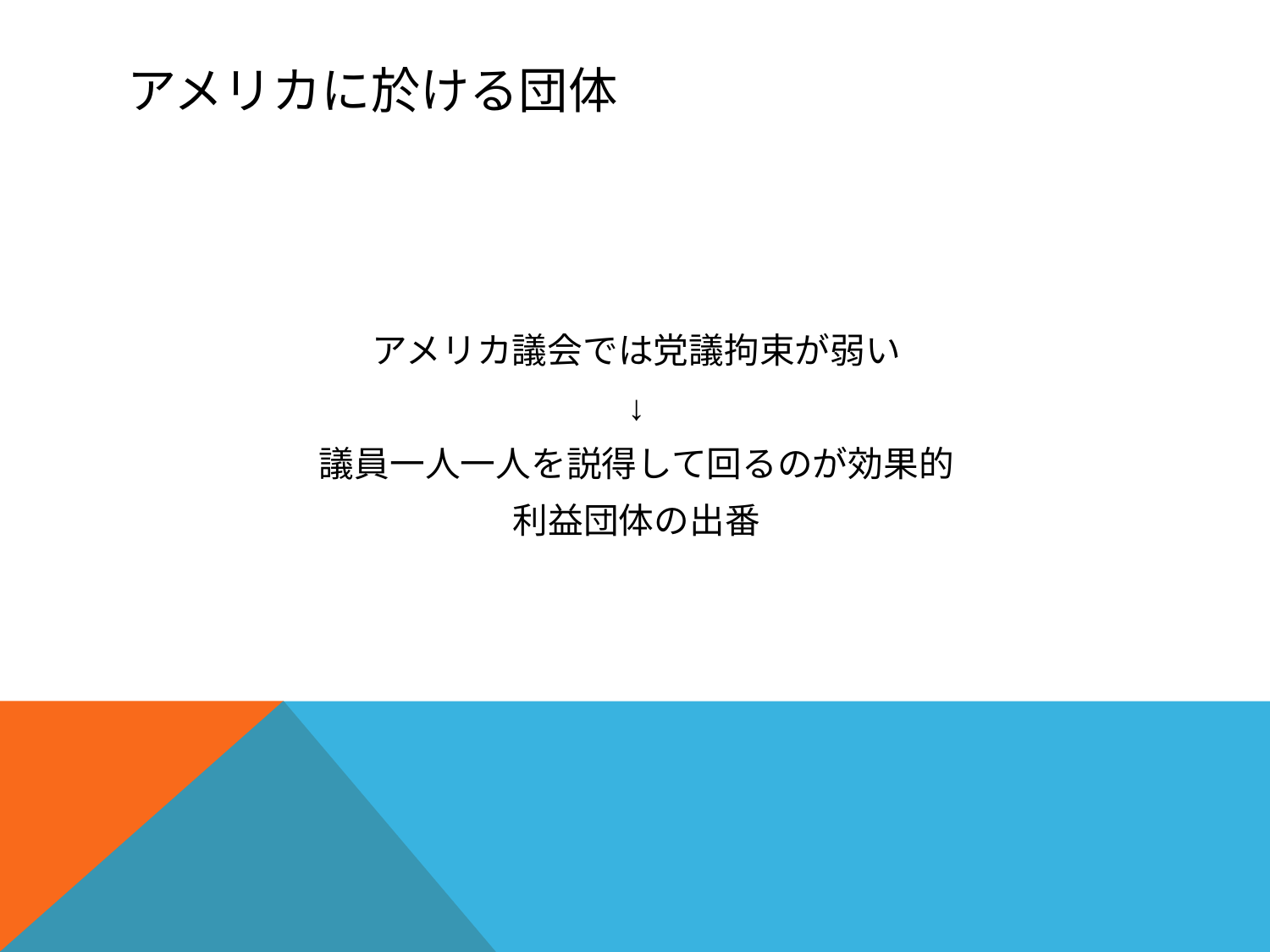

# アメリカに於ける団体

アメリカ議会では党議拘束が弱い
↓
議員一人一人を説得して回るのが効果的
利益団体の出番